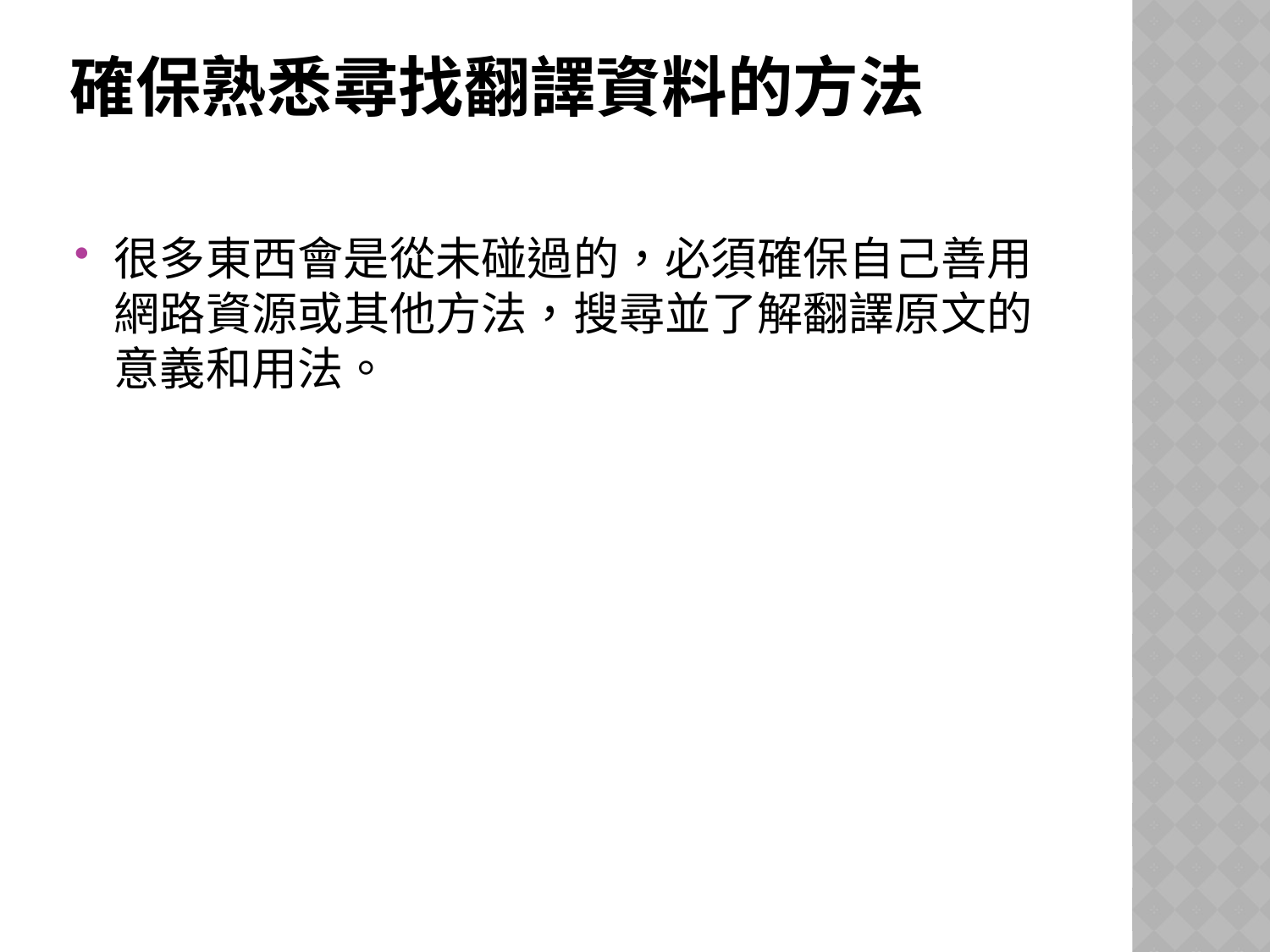

# 確保熟悉尋找翻譯資料的方法
很多東西會是從未碰過的，必須確保自己善用網路資源或其他方法，搜尋並了解翻譯原文的意義和用法。